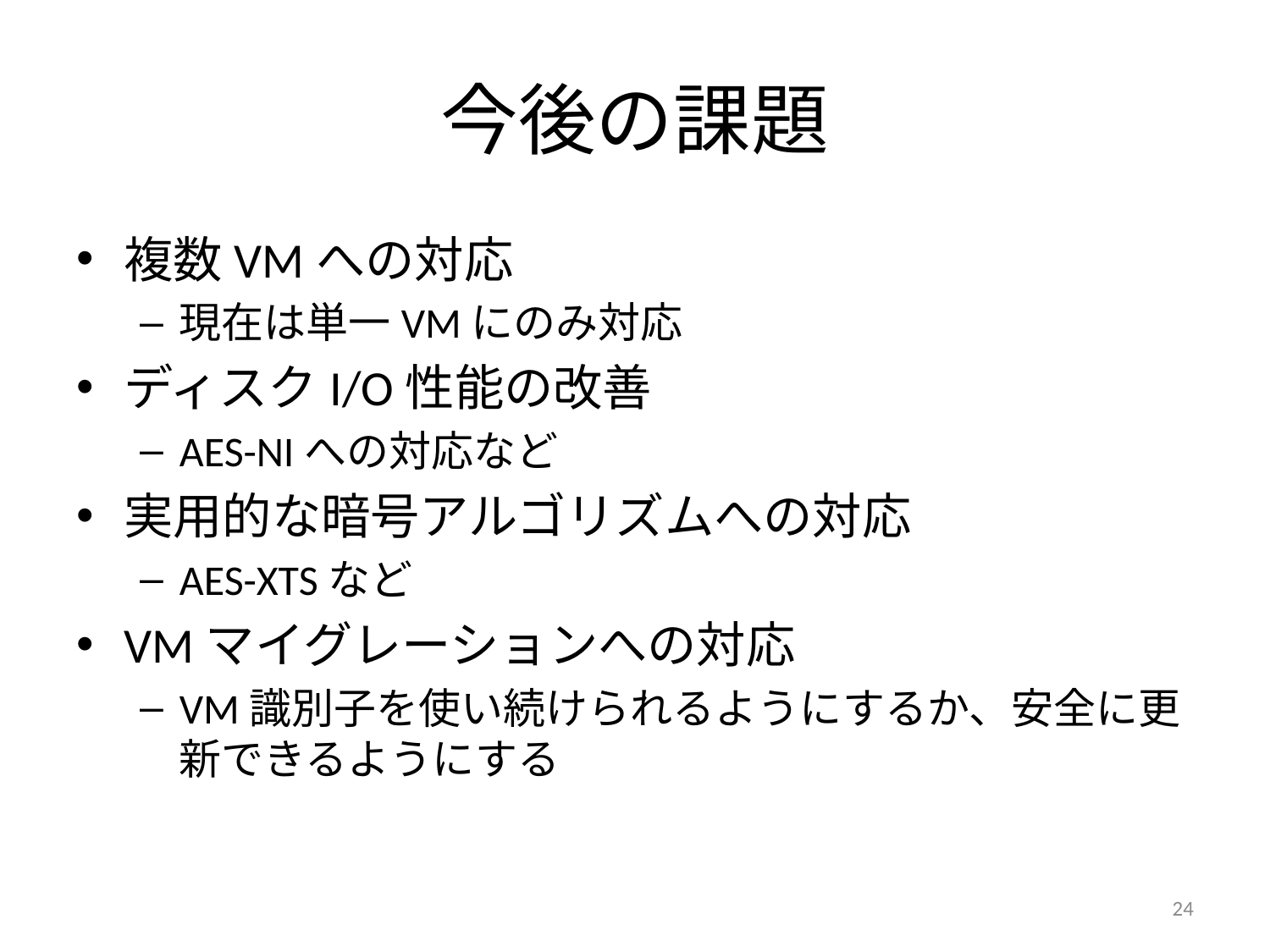

# 今後の課題
複数VMへの対応
現在は単一VMにのみ対応
ディスクI/O性能の改善
AES-NIへの対応など
実用的な暗号アルゴリズムへの対応
AES-XTSなど
VMマイグレーションへの対応
VM識別子を使い続けられるようにするか、安全に更新できるようにする

24